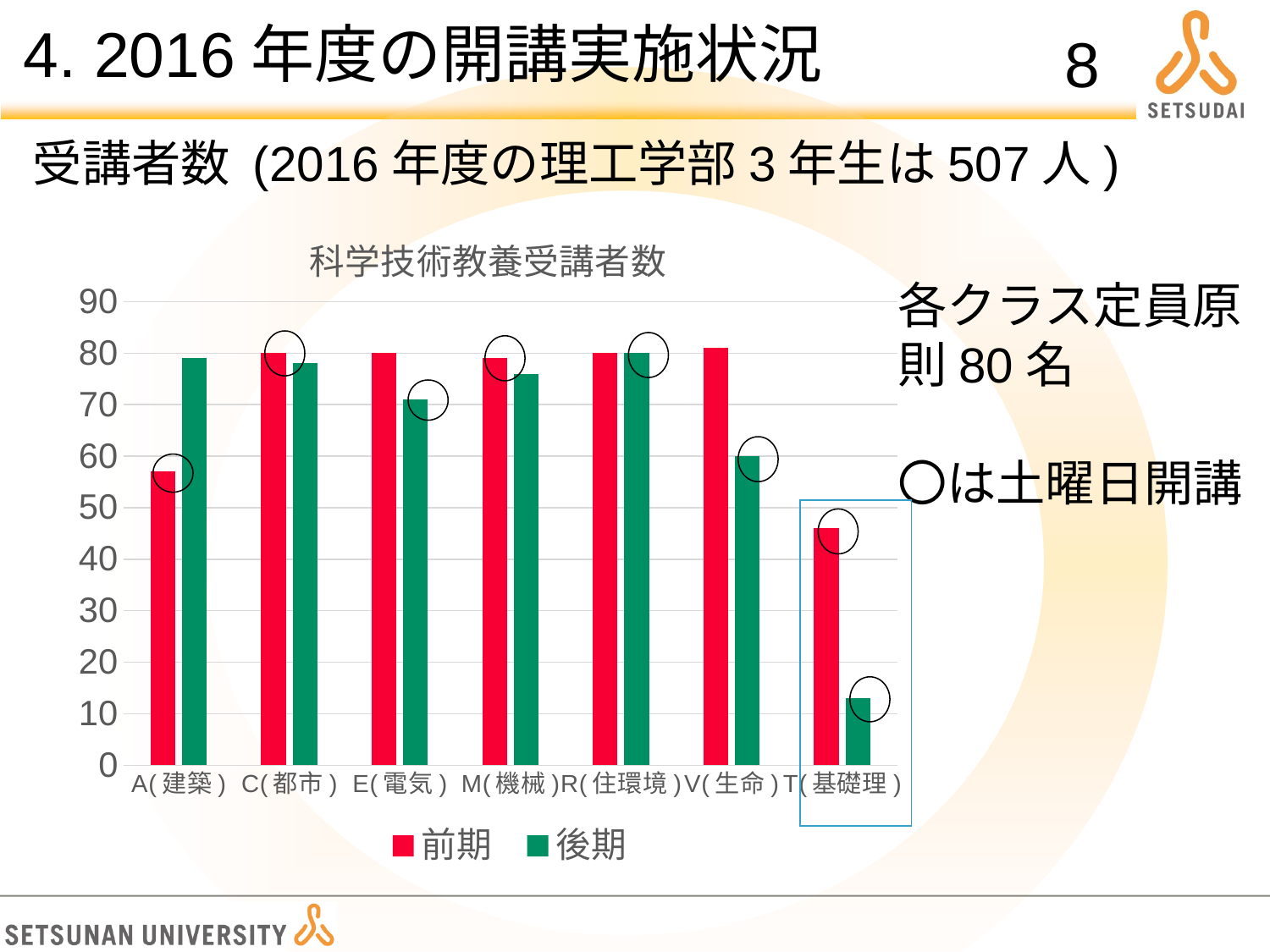

# 4. 2016年度の開講実施状況
8
受講者数 (2016年度の理工学部3年生は507人)

### Chart: 科学技術教養受講者数

| Category | 前期 | 後期 |
|---|---|---|
| A(建築) | 57.0 | 79.0 |
| C(都市) | 80.0 | 78.0 |
| E(電気) | 80.0 | 71.0 |
| M(機械) | 79.0 | 76.0 |
| R(住環境) | 80.0 | 80.0 |
| V(生命) | 81.0 | 60.0 |
| T(基礎理) | 46.0 | 13.0 |
各クラス定員原則80名

〇は土曜日開講